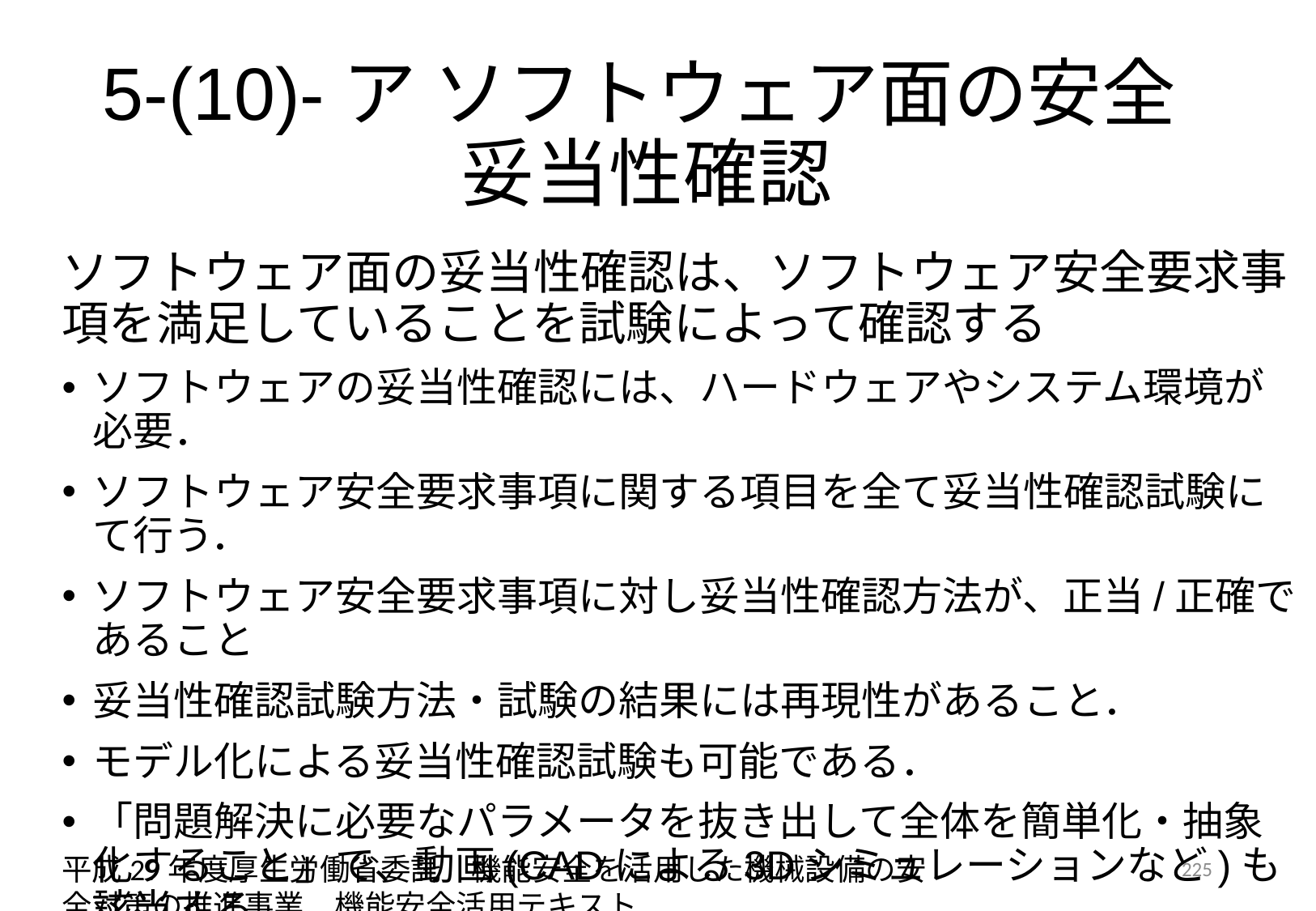

# 5-(10)-ア ソフトウェア面の安全妥当性確認
ソフトウェア面の妥当性確認は、ソフトウェア安全要求事項を満足していることを試験によって確認する
ソフトウェアの妥当性確認には、ハードウェアやシステム環境が必要．
ソフトウェア安全要求事項に関する項目を全て妥当性確認試験にて行う．
ソフトウェア安全要求事項に対し妥当性確認方法が、正当/正確であること
妥当性確認試験方法・試験の結果には再現性があること．
モデル化による妥当性確認試験も可能である．
「問題解決に必要なパラメータを抜き出して全体を簡単化・抽象化すること」で、動画(CADによる3Dシミュレーションなど)も該当する．
平成29年度厚生労働省委託　機能安全を活用した機械設備の安全対策の推進事業　機能安全活用テキスト
225